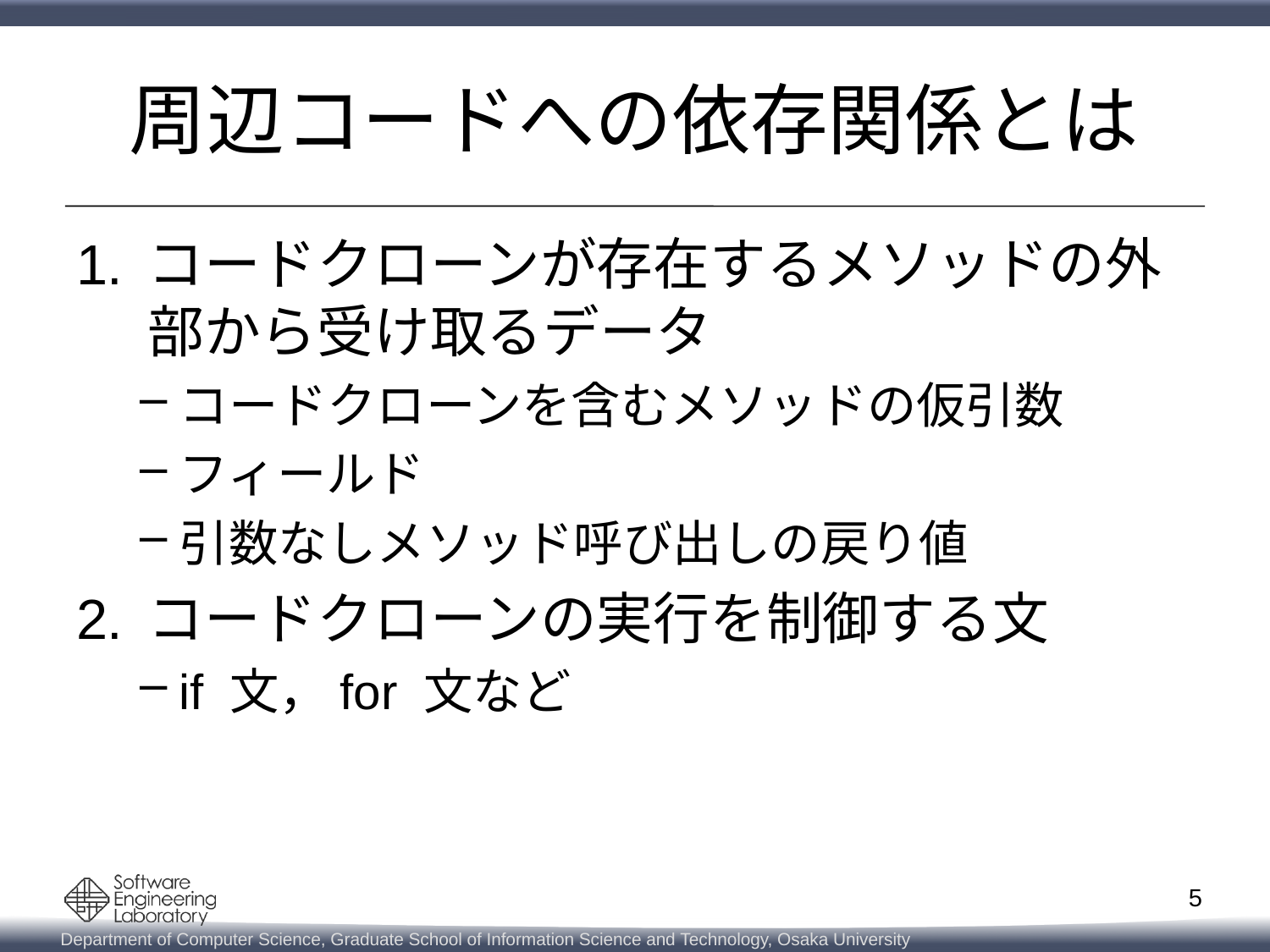

# 周辺コードへの依存関係とは
コードクローンが存在するメソッドの外部から受け取るデータ
コードクローンを含むメソッドの仮引数
フィールド
引数なしメソッド呼び出しの戻り値
コードクローンの実行を制御する文
if 文，for 文など

5